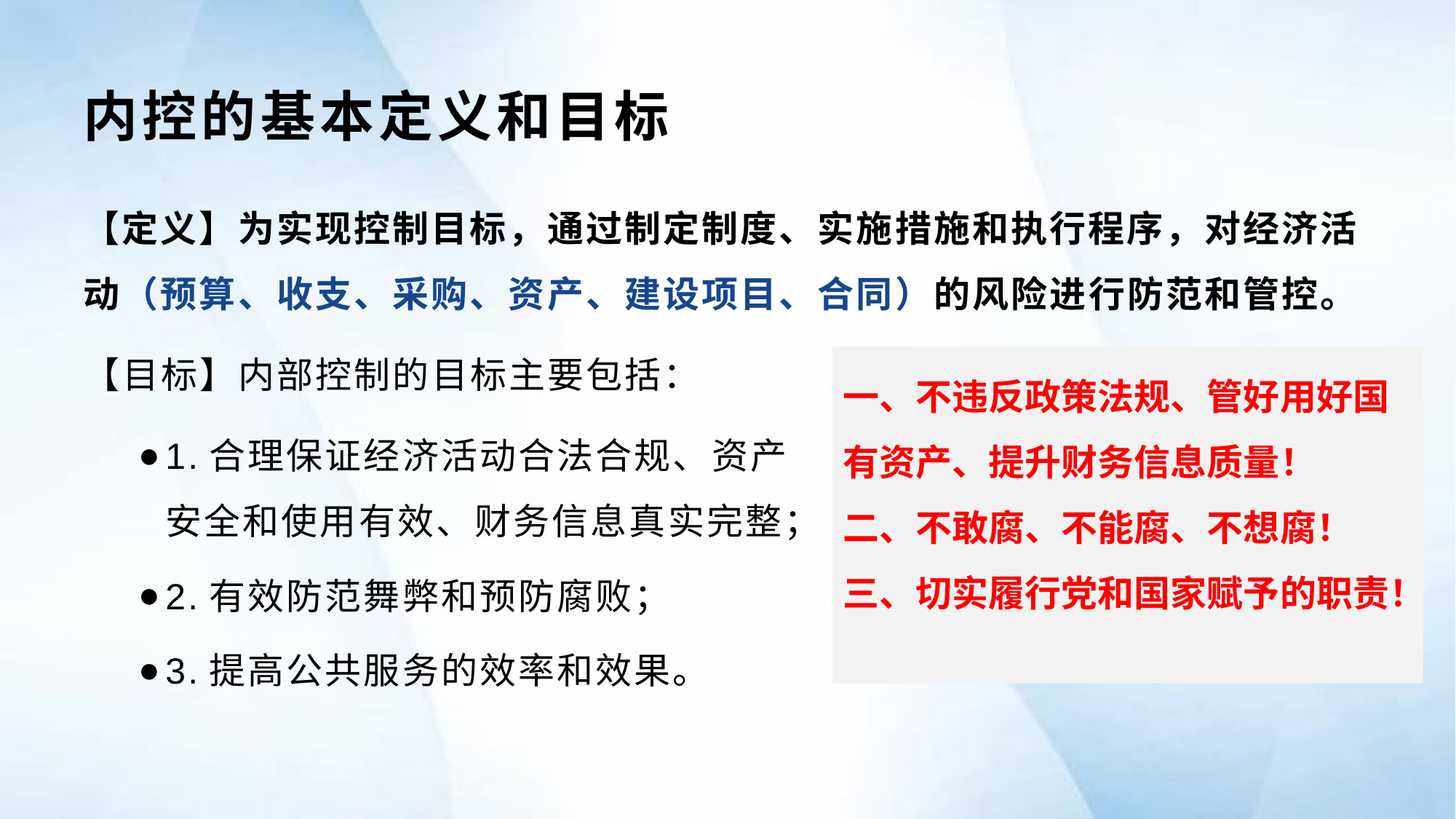

# 内控的基本定义和目标
【定义】为实现控制目标，通过制定制度、实施措施和执行程序，对经济活动（预算、收支、采购、资产、建设项目、合同）的风险进行防范和管控。

【目标】内部控制的目标主要包括：
1.合理保证经济活动合法合规、资产安全和使用有效、财务信息真实完整；
2.有效防范舞弊和预防腐败；
3.提高公共服务的效率和效果。
一、不违反政策法规、管好用好国有资产、提升财务信息质量！
二、不敢腐、不能腐、不想腐！
三、切实履行党和国家赋予的职责！
7